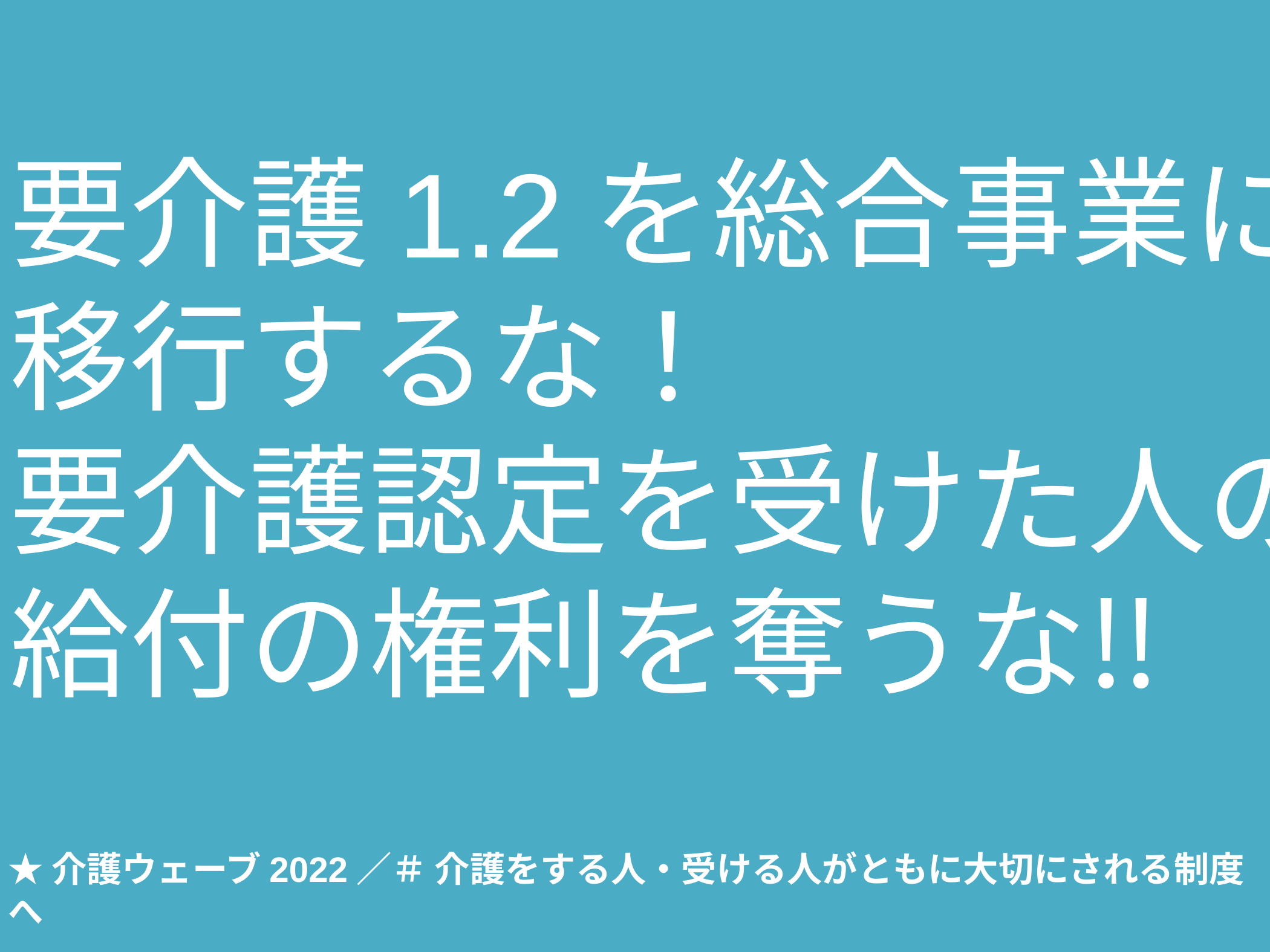

要介護1.2を総合事業に移行するな！
要介護認定を受けた人の給付の権利を奪うな‼
★介護ウェーブ2022／＃ 介護をする人・受ける人がともに大切にされる制度へ